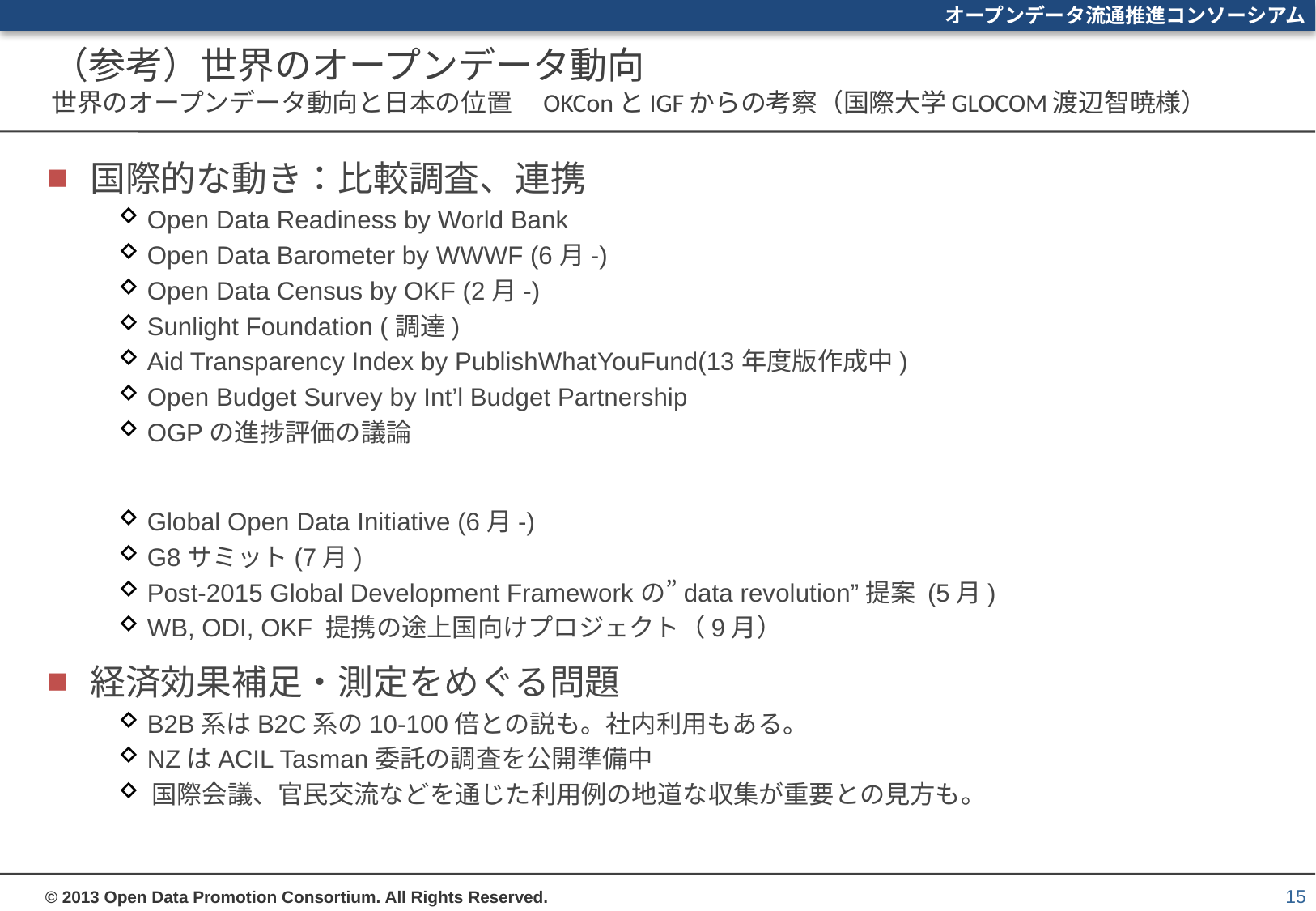

# （参考）世界のオープンデータ動向 世界のオープンデータ動向と日本の位置　OKConとIGFからの考察（国際大学GLOCOM渡辺智暁様）
国際的な動き：比較調査、連携
 Open Data Readiness by World Bank
 Open Data Barometer by WWWF (6月-)
 Open Data Census by OKF (2月-)
 Sunlight Foundation (調達)
 Aid Transparency Index by PublishWhatYouFund(13年度版作成中)
 Open Budget Survey by Int’l Budget Partnership
 OGPの進捗評価の議論

 Global Open Data Initiative (6月-)
 G8サミット(7月)
 Post-2015 Global Development Frameworkの”data revolution”提案 (5月)
 WB, ODI, OKF 提携の途上国向けプロジェクト（9月）
経済効果補足・測定をめぐる問題
 B2B系はB2C系の10-100倍との説も。社内利用もある。
 NZはACIL Tasman委託の調査を公開準備中
 国際会議、官民交流などを通じた利用例の地道な収集が重要との見方も。

15